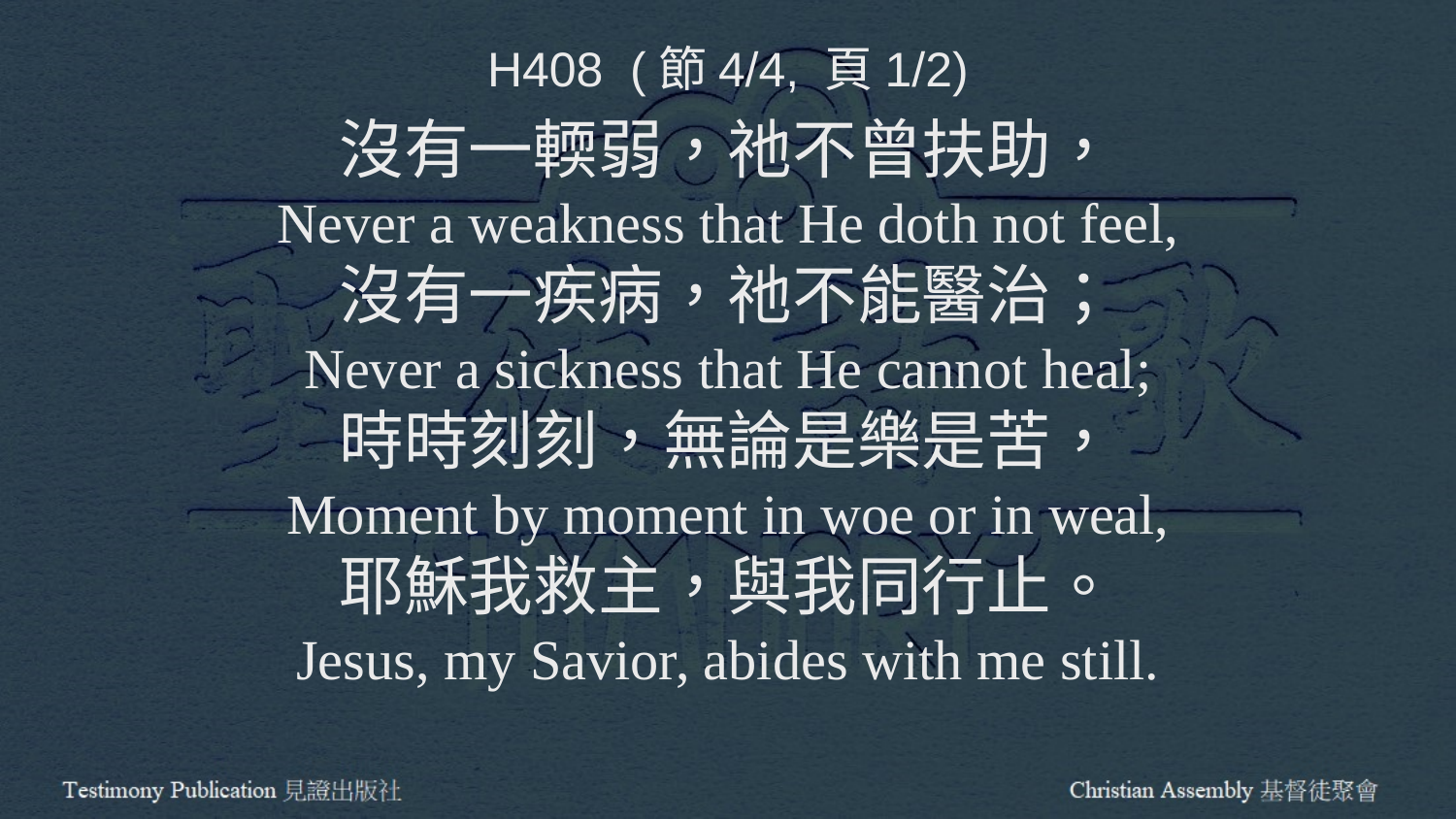

H408  (節4/4, 頁1/2)
沒有一輭弱，祂不曾扶助，
Never a weakness that He doth not feel,
沒有一疾病，祂不能醫治；
Never a sickness that He cannot heal;
時時刻刻，無論是樂是苦，
Moment by moment in woe or in weal,
耶穌我救主，與我同行止。
Jesus, my Savior, abides with me still.